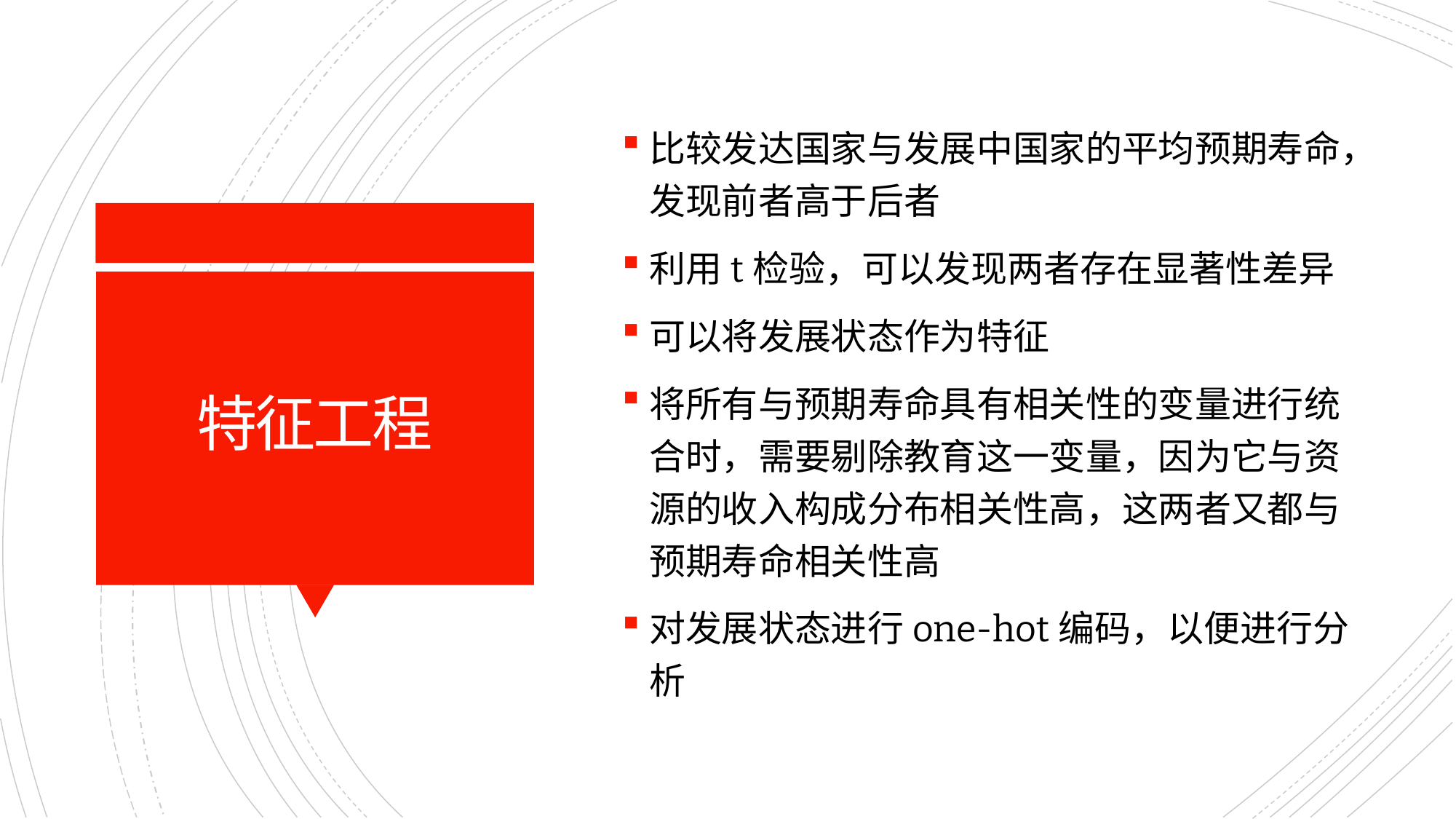

比较发达国家与发展中国家的平均预期寿命，发现前者高于后者
利用t检验，可以发现两者存在显著性差异
可以将发展状态作为特征
将所有与预期寿命具有相关性的变量进行统合时，需要剔除教育这一变量，因为它与资源的收入构成分布相关性高，这两者又都与预期寿命相关性高
对发展状态进行one-hot编码，以便进行分析
# 特征工程